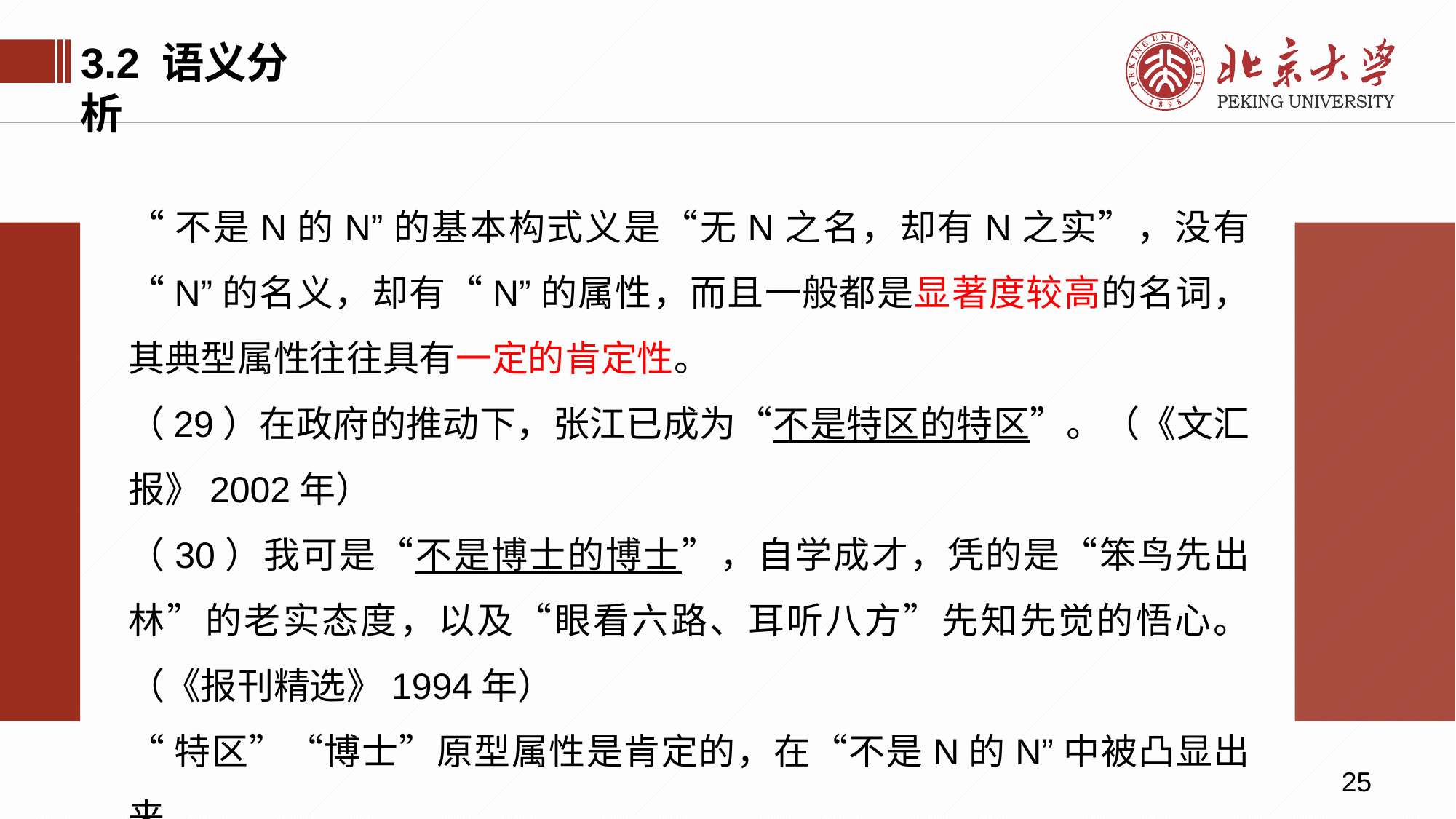

3.2 语义分析
“不是N的N”的基本构式义是“无N之名，却有N之实”，没有“N”的名义，却有“N”的属性，而且一般都是显著度较高的名词，其典型属性往往具有一定的肯定性。
（29）在政府的推动下，张江已成为“不是特区的特区”。（《文汇报》2002年）
（30）我可是“不是博士的博士”，自学成才，凭的是“笨鸟先出林”的老实态度，以及“眼看六路、耳听八方”先知先觉的悟心。（《报刊精选》1994年）
“特区”“博士”原型属性是肯定的，在“不是N的N”中被凸显出来。
25